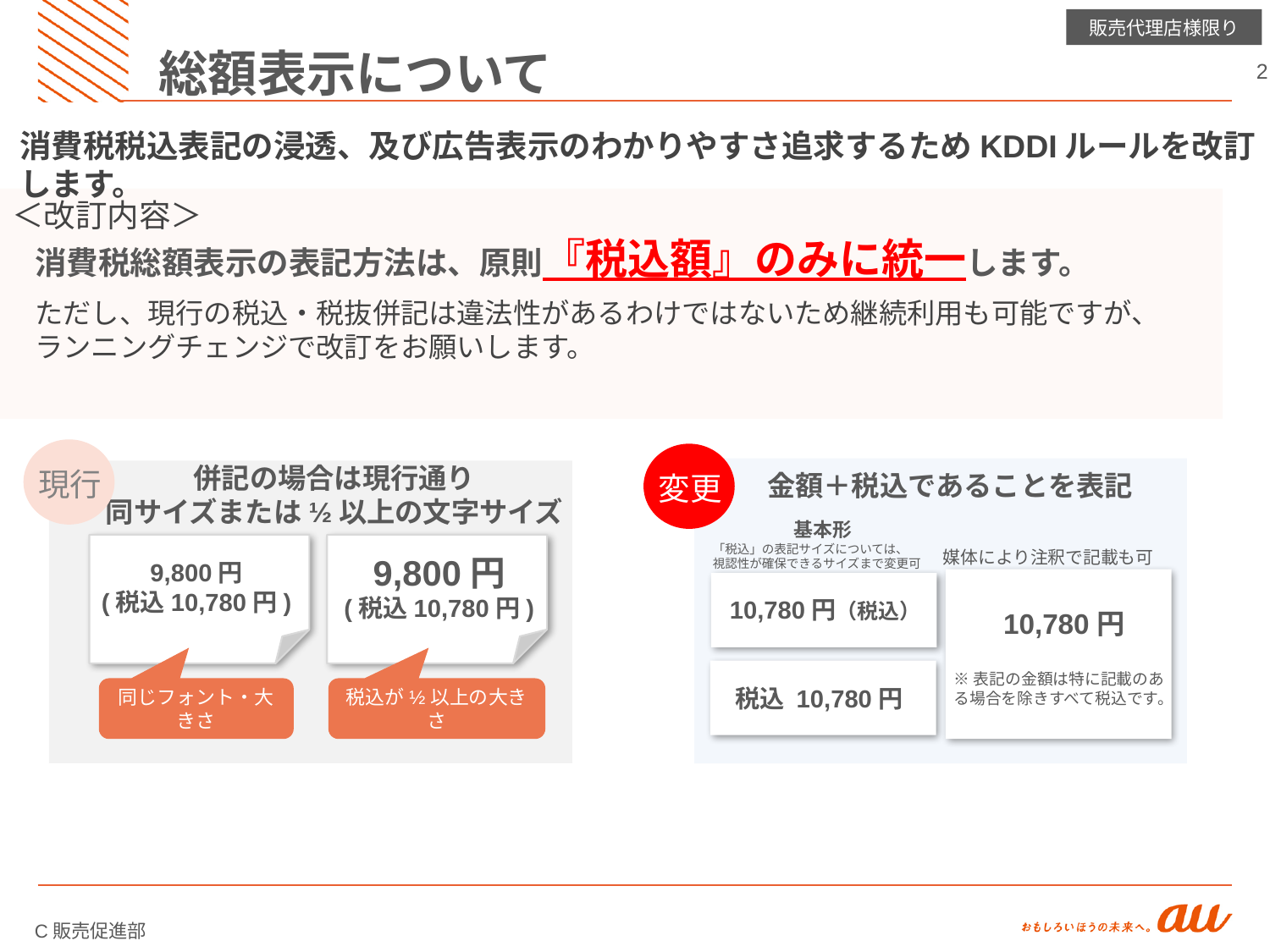

# 総額表示について
消費税税込表記の浸透、及び広告表示のわかりやすさ追求するためKDDIルールを改訂します。

＜改訂内容＞
消費税総額表示の表記方法は、原則『税込額』のみに統一します。

ただし、現行の税込・税抜併記は違法性があるわけではないため継続利用も可能ですが、
ランニングチェンジで改訂をお願いします。

併記の場合は現行通り
同サイズまたは½以上の文字サイズ

現行

金額＋税込であることを表記
変更
基本形

「税込」の表記サイズについては、
視認性が確保できるサイズまで変更可
媒体により注釈で記載も可
9,800円
(税込10,780円)
9,800円
(税込10,780円)

10,780円（税込）
10,780円

※表記の金額は特に記載のある場合を除きすべて税込です。

税込 10,780円
同じフォント・大きさ
税込が½以上の大きさ